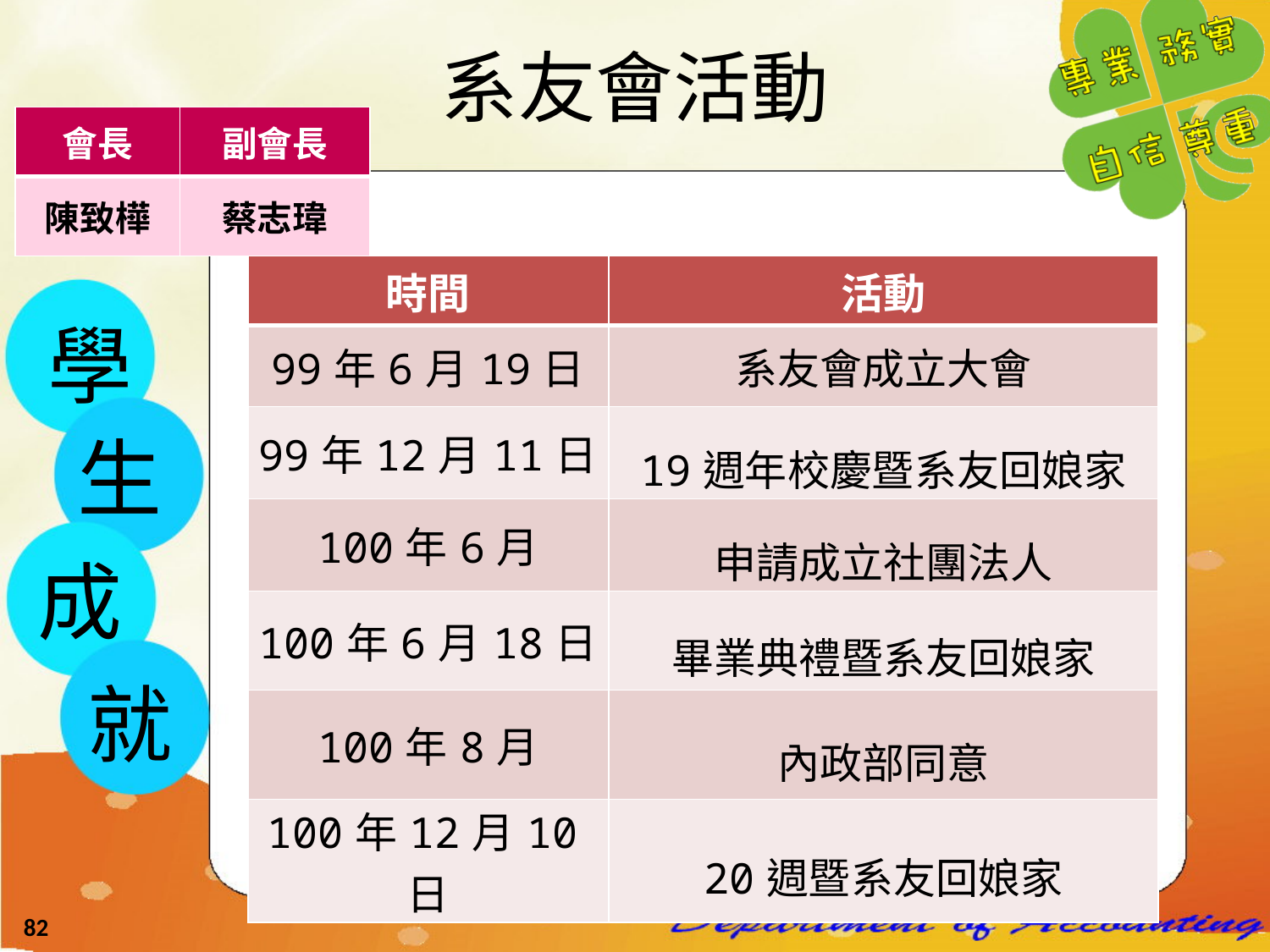

# 系友會活動
| 會長 | 副會長 |
| --- | --- |
| 陳致樺 | 蔡志瑋 |
| 時間 | 活動 |
| --- | --- |
| 99年6月19日 | 系友會成立大會 |
| 99年12月11日 | 19週年校慶暨系友回娘家 |
| 100年6月 | 申請成立社團法人 |
| 100年6月18日 | 畢業典禮暨系友回娘家 |
| 100年8月 | 內政部同意 |
| 100年12月10日 | 20週暨系友回娘家 |
學
生
成
就
82